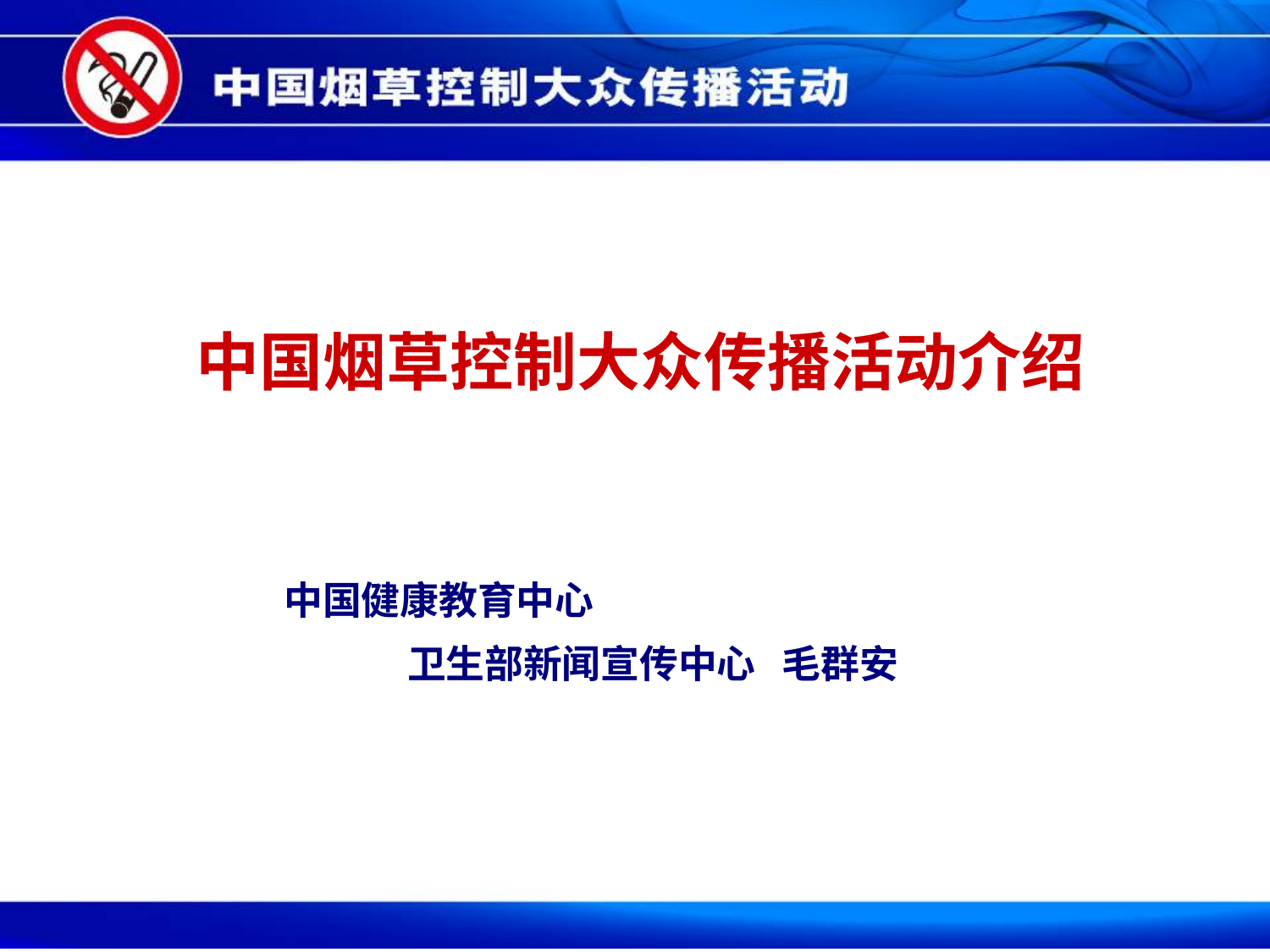

# 中国烟草控制大众传播活动介绍
              中国健康教育中心
    卫生部新闻宣传中心   毛群安